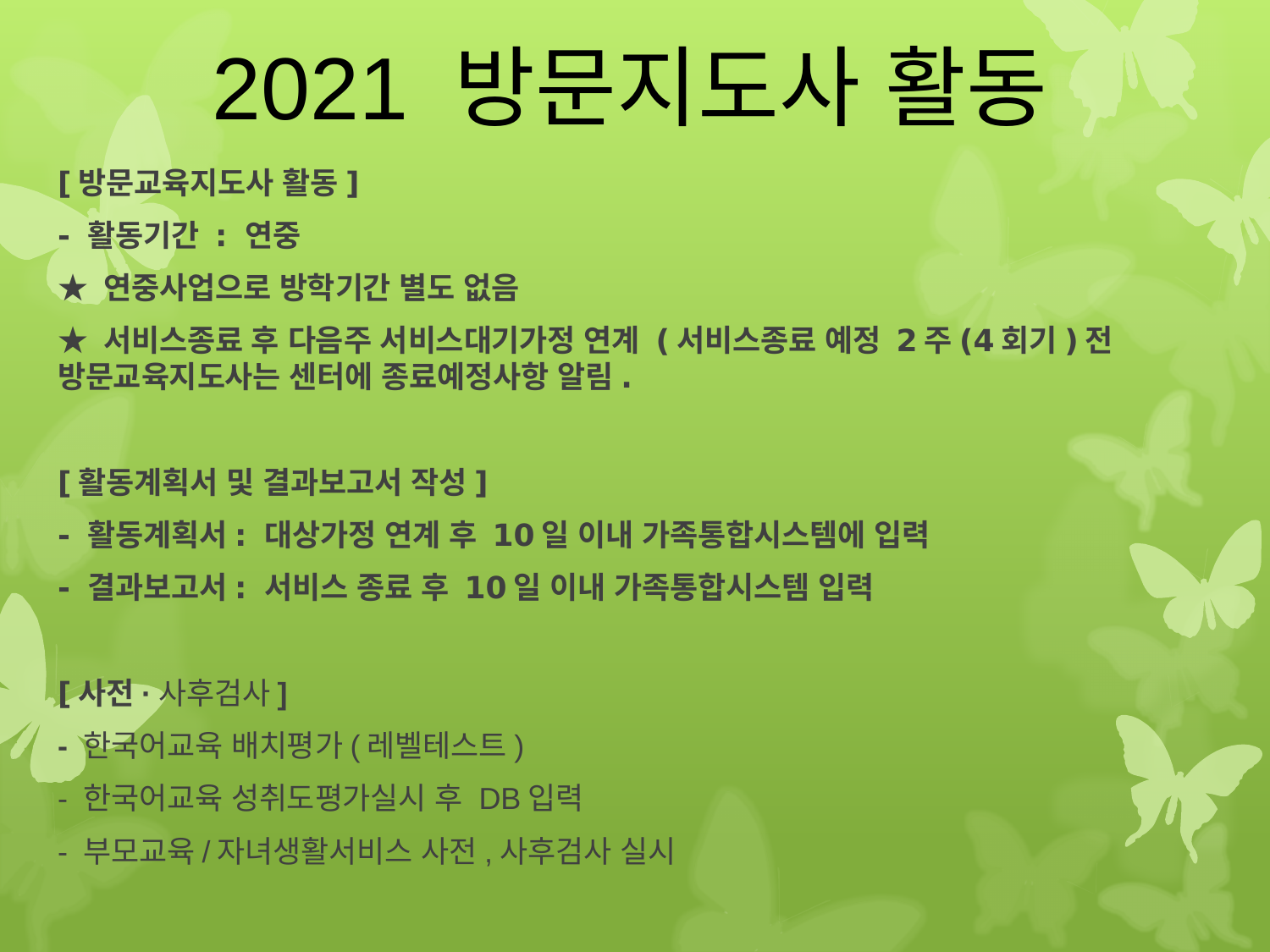

# 2021 방문지도사 활동
[방문교육지도사 활동]
- 활동기간 : 연중
★ 연중사업으로 방학기간 별도 없음
★ 서비스종료 후 다음주 서비스대기가정 연계 (서비스종료 예정 2주(4회기)전 방문교육지도사는 센터에 종료예정사항 알림.

[활동계획서 및 결과보고서 작성]
- 활동계획서: 대상가정 연계 후 10일 이내 가족통합시스템에 입력
- 결과보고서: 서비스 종료 후 10일 이내 가족통합시스템 입력

[사전·사후검사]
- 한국어교육 배치평가(레벨테스트)
- 한국어교육 성취도평가실시 후 DB입력
- 부모교육/자녀생활서비스 사전,사후검사 실시